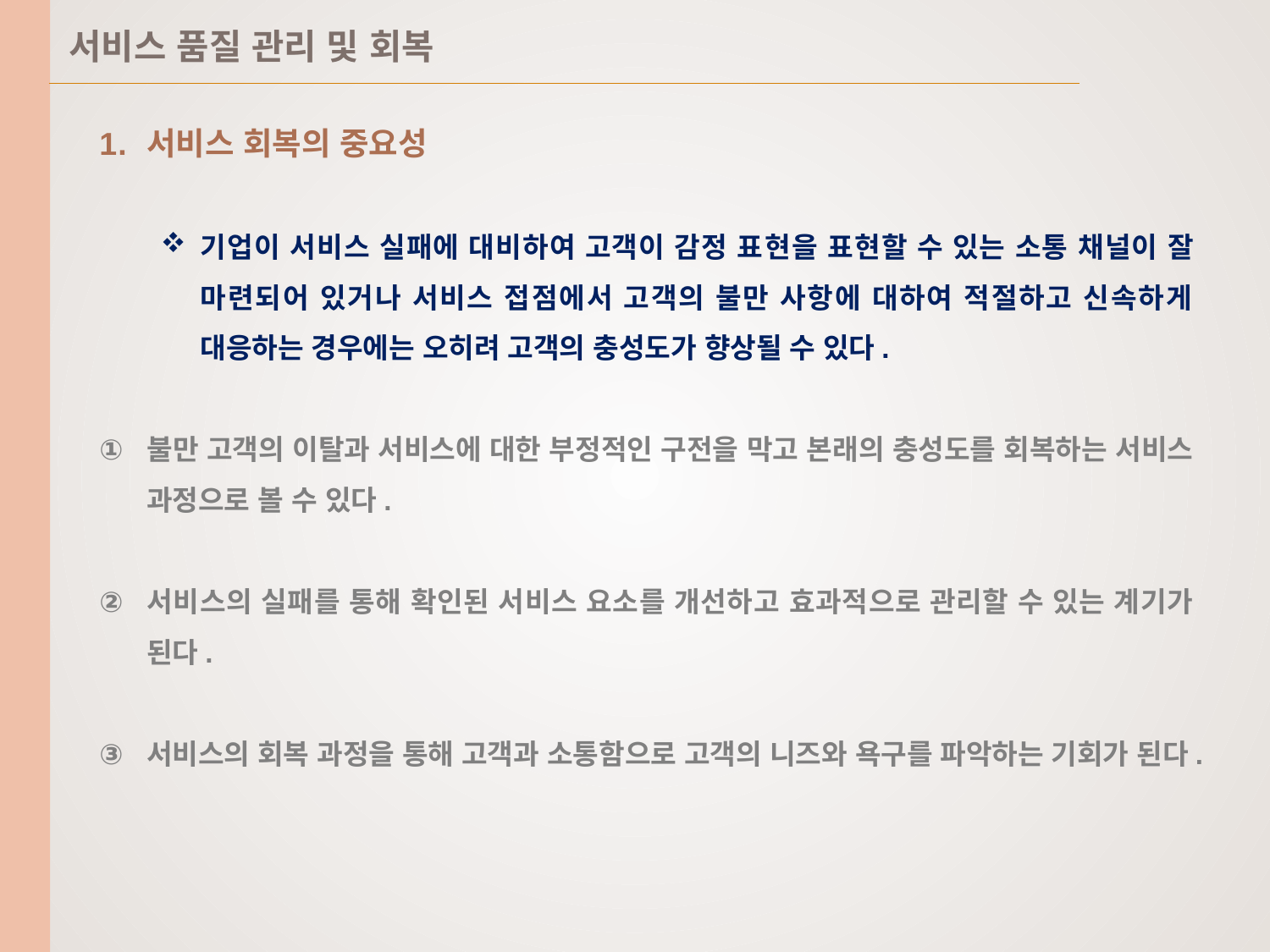

서비스 품질 관리 및 회복
서비스 회복의 중요성

기업이 서비스 실패에 대비하여 고객이 감정 표현을 표현할 수 있는 소통 채널이 잘 마련되어 있거나 서비스 접점에서 고객의 불만 사항에 대하여 적절하고 신속하게 대응하는 경우에는 오히려 고객의 충성도가 향상될 수 있다.

불만 고객의 이탈과 서비스에 대한 부정적인 구전을 막고 본래의 충성도를 회복하는 서비스 과정으로 볼 수 있다.

서비스의 실패를 통해 확인된 서비스 요소를 개선하고 효과적으로 관리할 수 있는 계기가 된다.

서비스의 회복 과정을 통해 고객과 소통함으로 고객의 니즈와 욕구를 파악하는 기회가 된다.